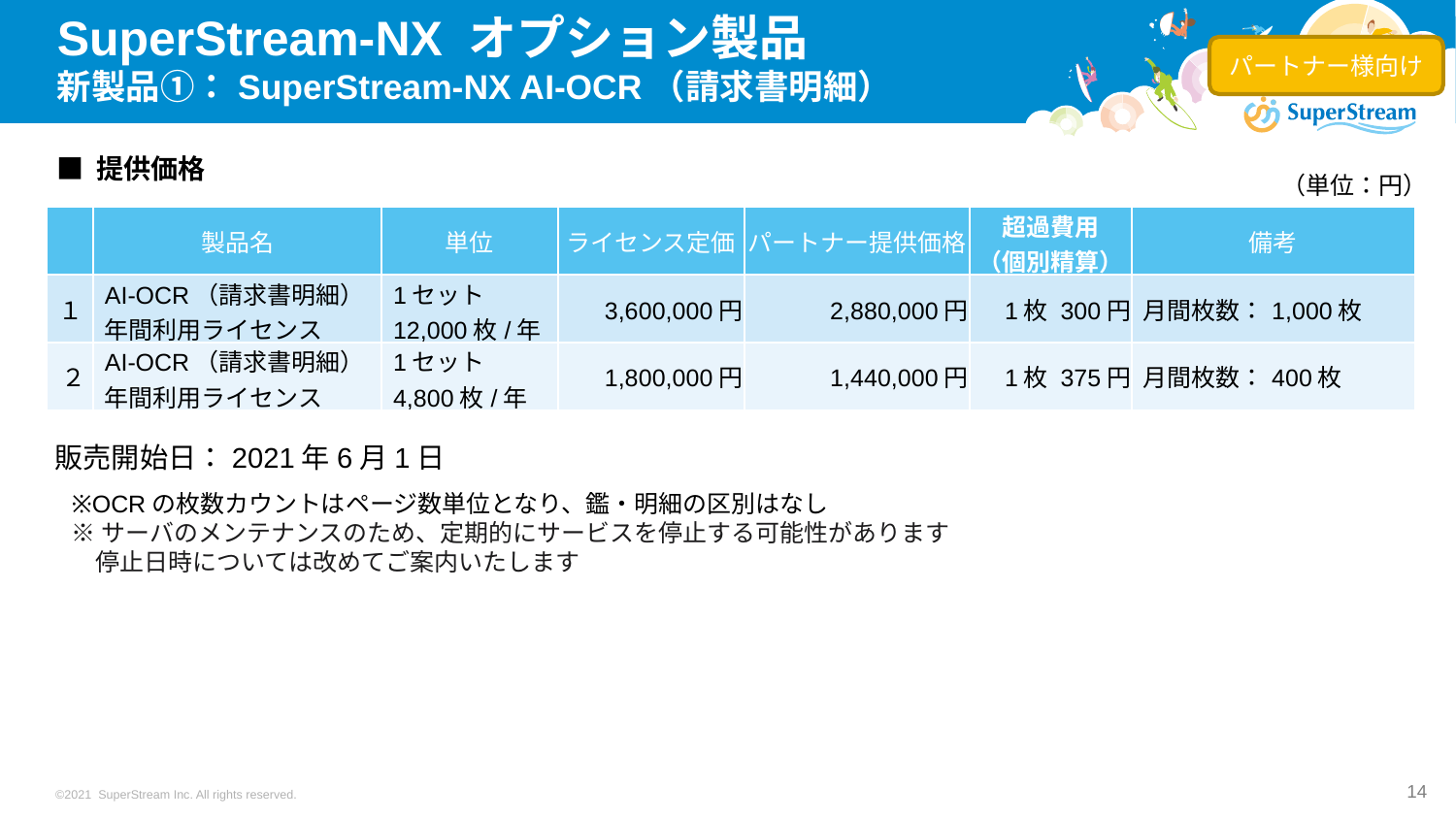

SuperStream-NX オプション製品
新製品①：SuperStream-NX AI-OCR（請求書明細）
パートナー様向け
■ 提供価格
（単位：円）
|  | 製品名 | 単位 | ライセンス定価 | パートナー提供価格 | 超過費用 （個別精算） | 備考 |
| --- | --- | --- | --- | --- | --- | --- |
| １ | AI-OCR（請求書明細） 年間利用ライセンス | 1セット 12,000枚/年 | 3,600,000円 | 2,880,000円 | 1枚 300円 | 月間枚数：1,000枚 |
| ２ | AI-OCR（請求書明細） 年間利用ライセンス | 1セット 4,800枚/年 | 1,800,000円 | 1,440,000円 | 1枚 375円 | 月間枚数：400枚 |
販売開始日：2021年6月1日
※OCRの枚数カウントはページ数単位となり、鑑・明細の区別はなし
※サーバのメンテナンスのため、定期的にサービスを停止する可能性があります
　停止日時については改めてご案内いたします
©2021  SuperStream Inc. All rights reserved.
14